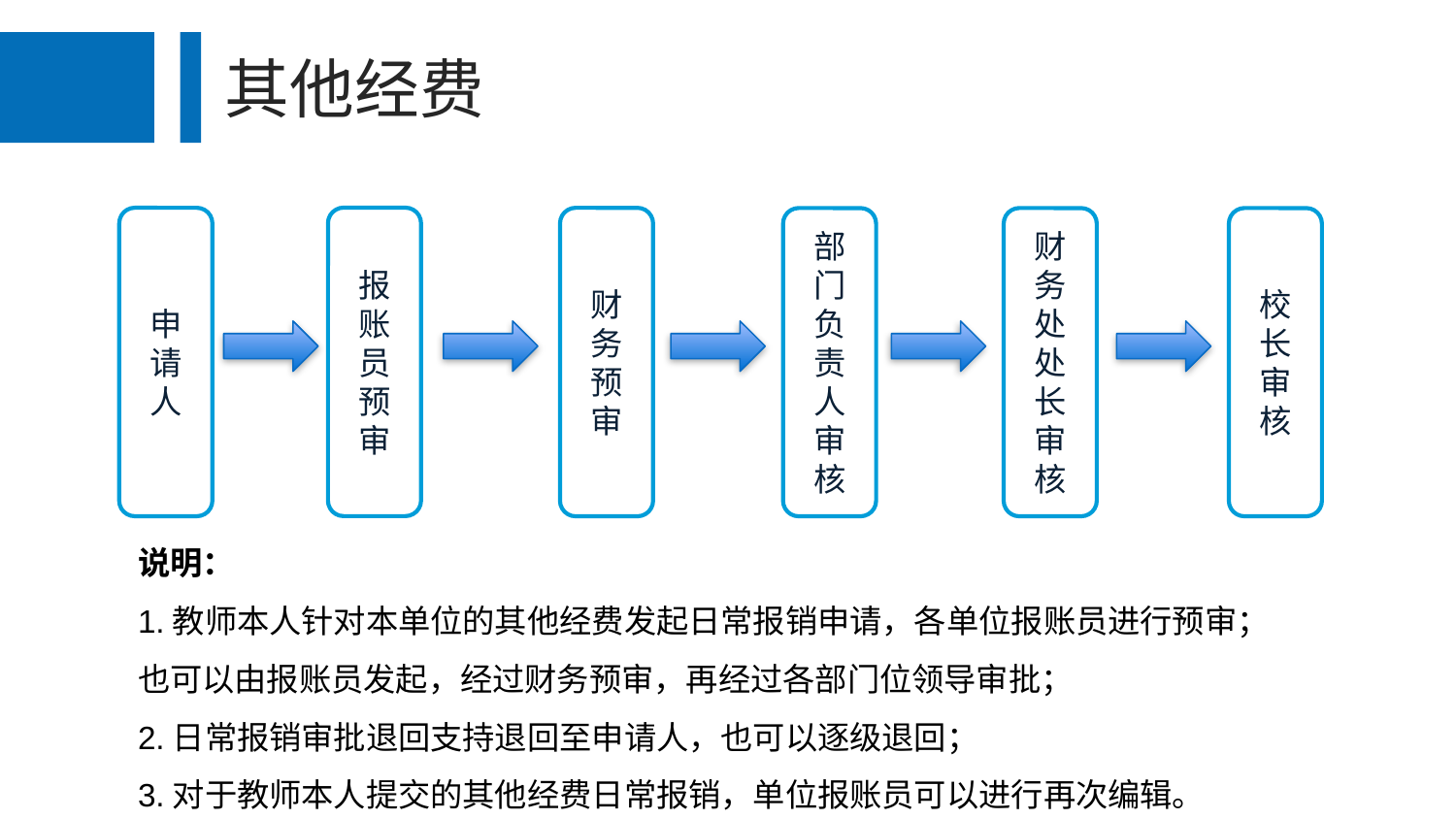

其他经费
报账员预审
申请人
财务预审
部门负责人审核
财务处处长审核
校长审核

说明：
1.教师本人针对本单位的其他经费发起日常报销申请，各单位报账员进行预审；也可以由报账员发起，经过财务预审，再经过各部门位领导审批；
2.日常报销审批退回支持退回至申请人，也可以逐级退回；
3.对于教师本人提交的其他经费日常报销，单位报账员可以进行再次编辑。